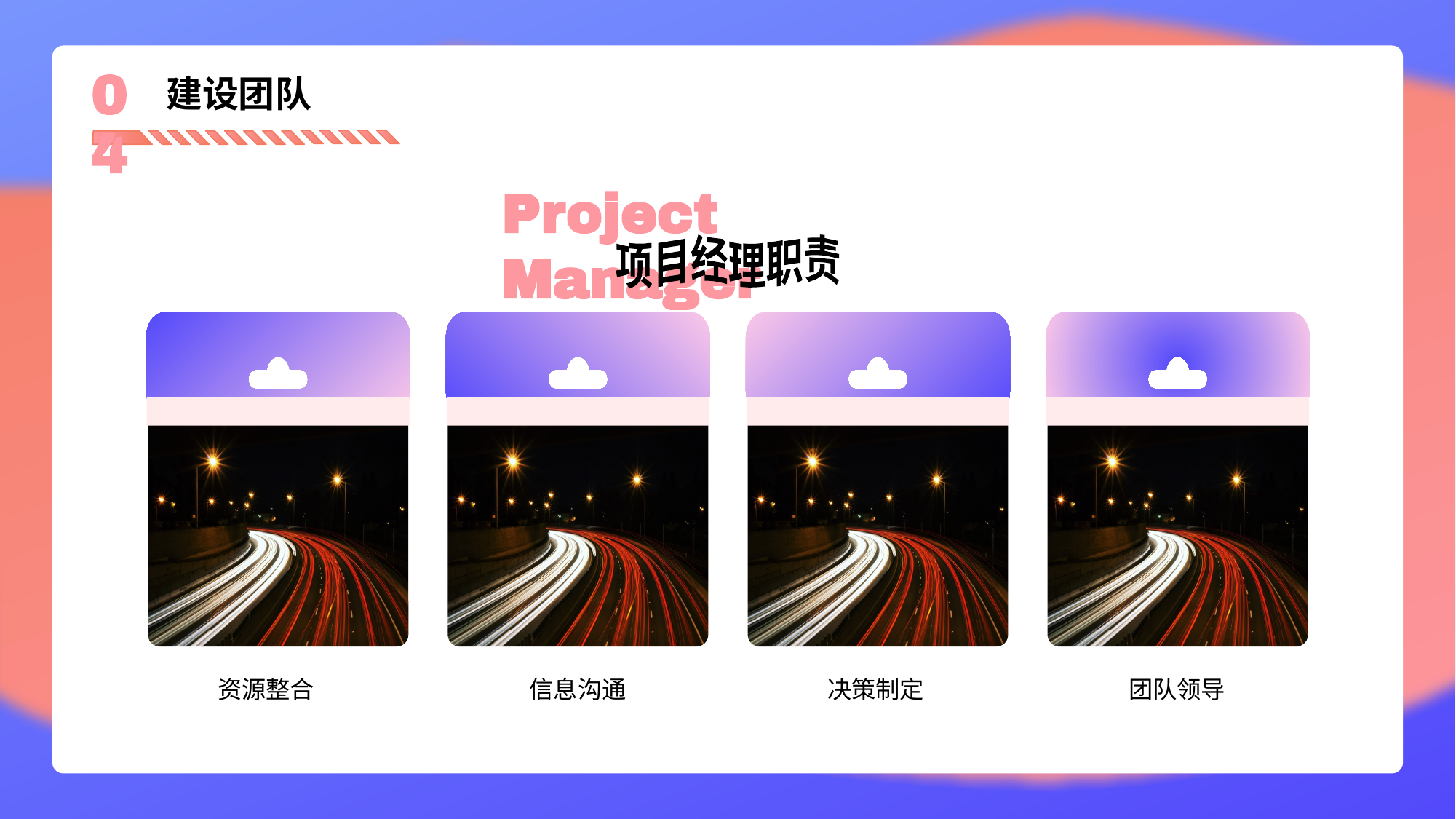

04
# 建设团队
Project Manager
项目经理职责

资源整合
信息沟通
决策制定
团队领导